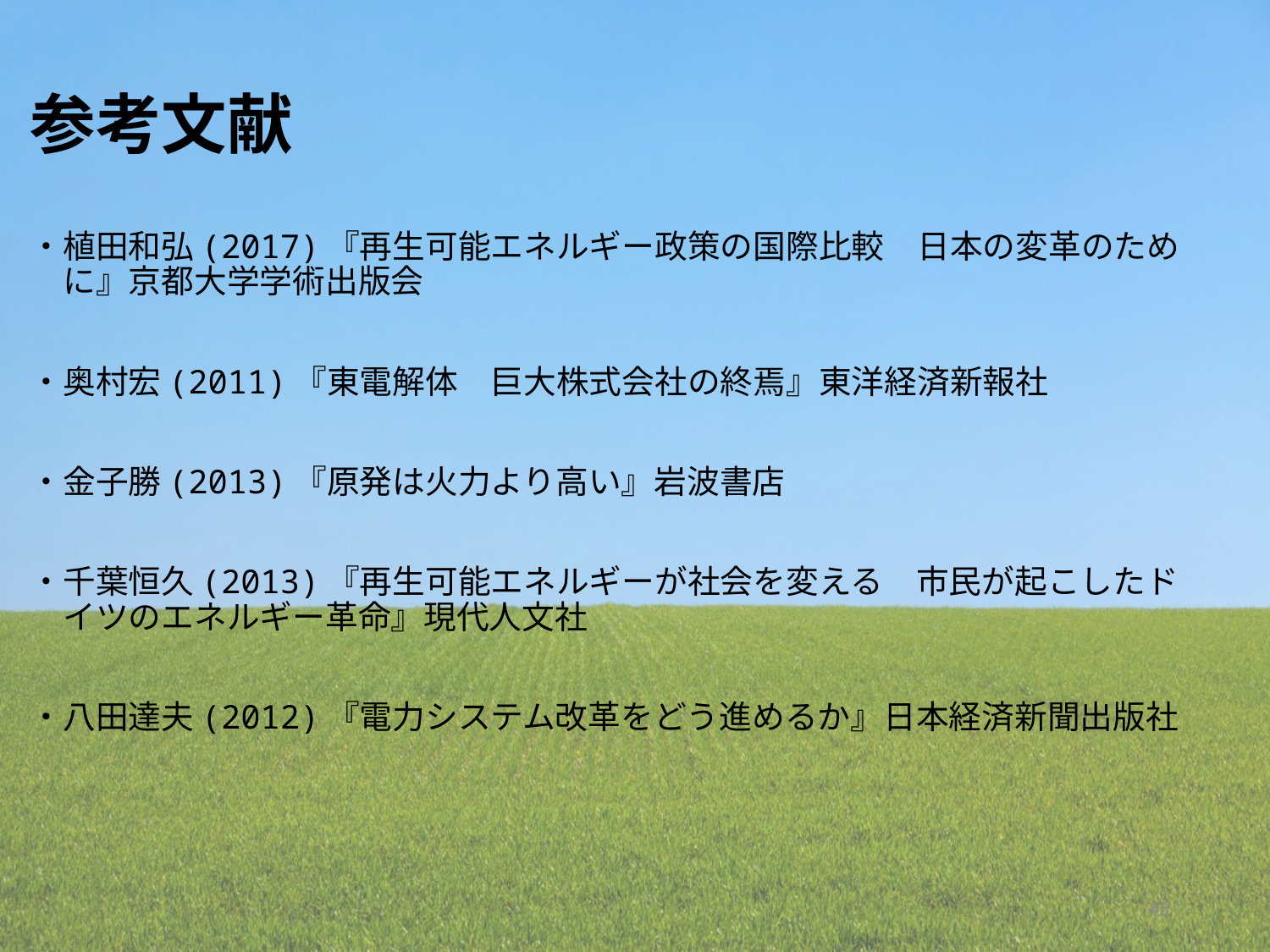

参考文献

・植田和弘(2017)『再生可能エネルギー政策の国際比較　日本の変革のため
　に』京都大学学術出版会

・奥村宏(2011)『東電解体　巨大株式会社の終焉』東洋経済新報社

・金子勝(2013)『原発は火力より高い』岩波書店

・千葉恒久(2013)『再生可能エネルギーが社会を変える　市民が起こしたド
　イツのエネルギー革命』現代人文社

・八田達夫(2012)『電力システム改革をどう進めるか』日本経済新聞出版社
45